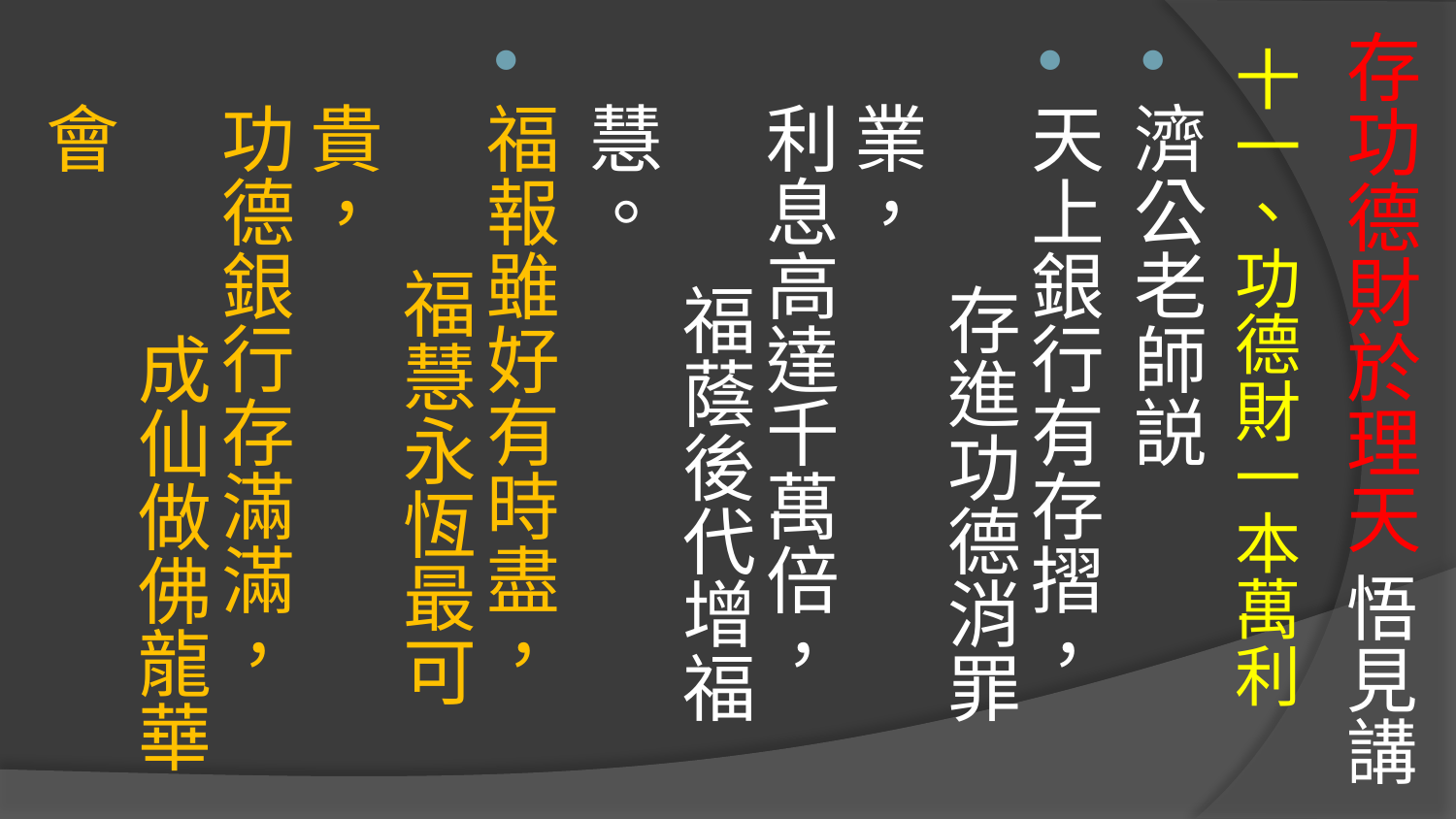

# 存功德財於理天 悟見講
十一、功德財一本萬利
濟公老師説
天上銀行有存摺，                 存進功德消罪業，
利息高達千萬倍，                 福蔭後代增福慧。
福報雖好有時盡，                福慧永恆最可貴，
功德銀行存滿滿，                    成仙做佛龍華會